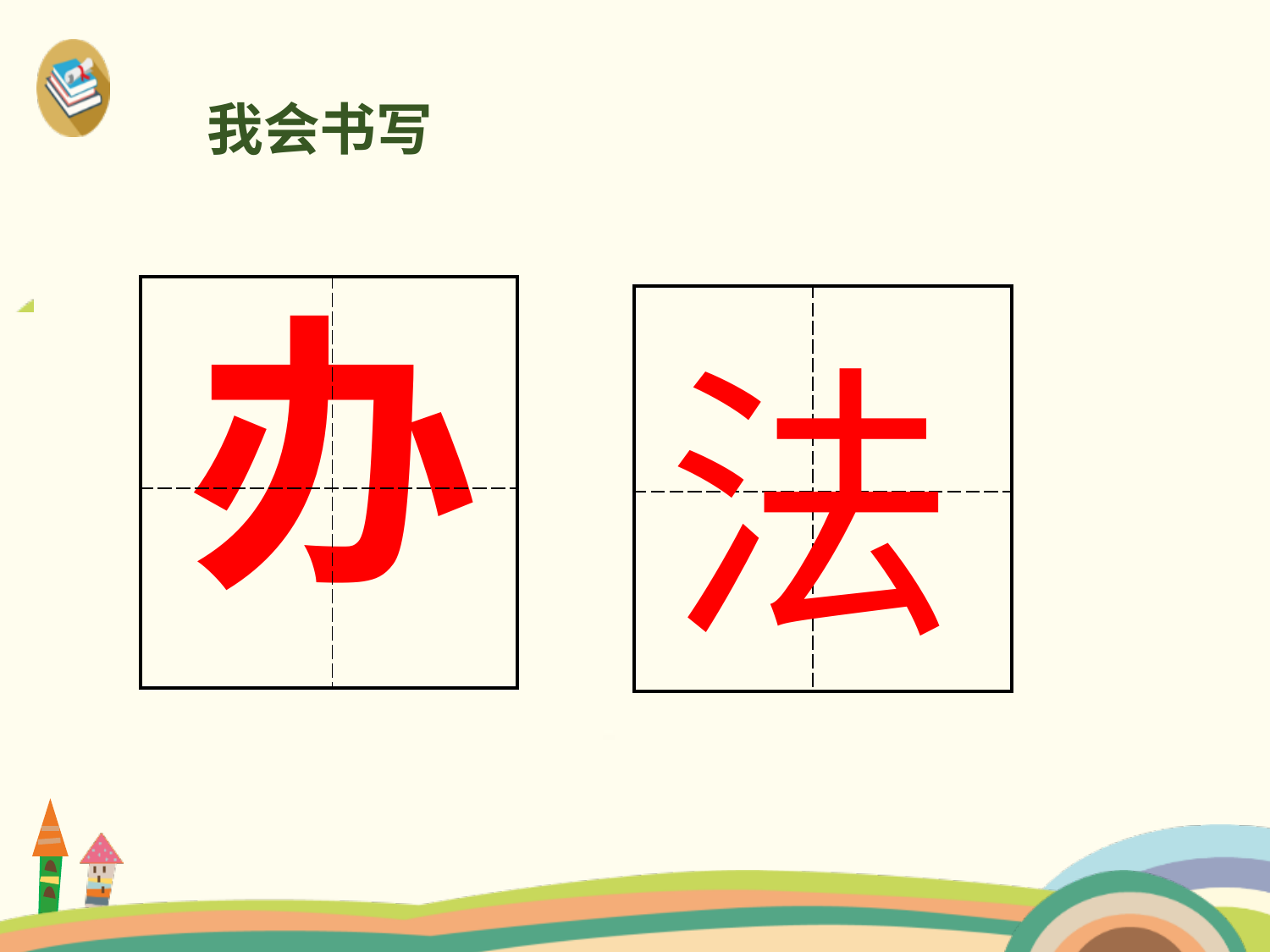

我会书写
办
|  |  |
| --- | --- |
|  |  |
|  |  |
| --- | --- |
|  |  |
法